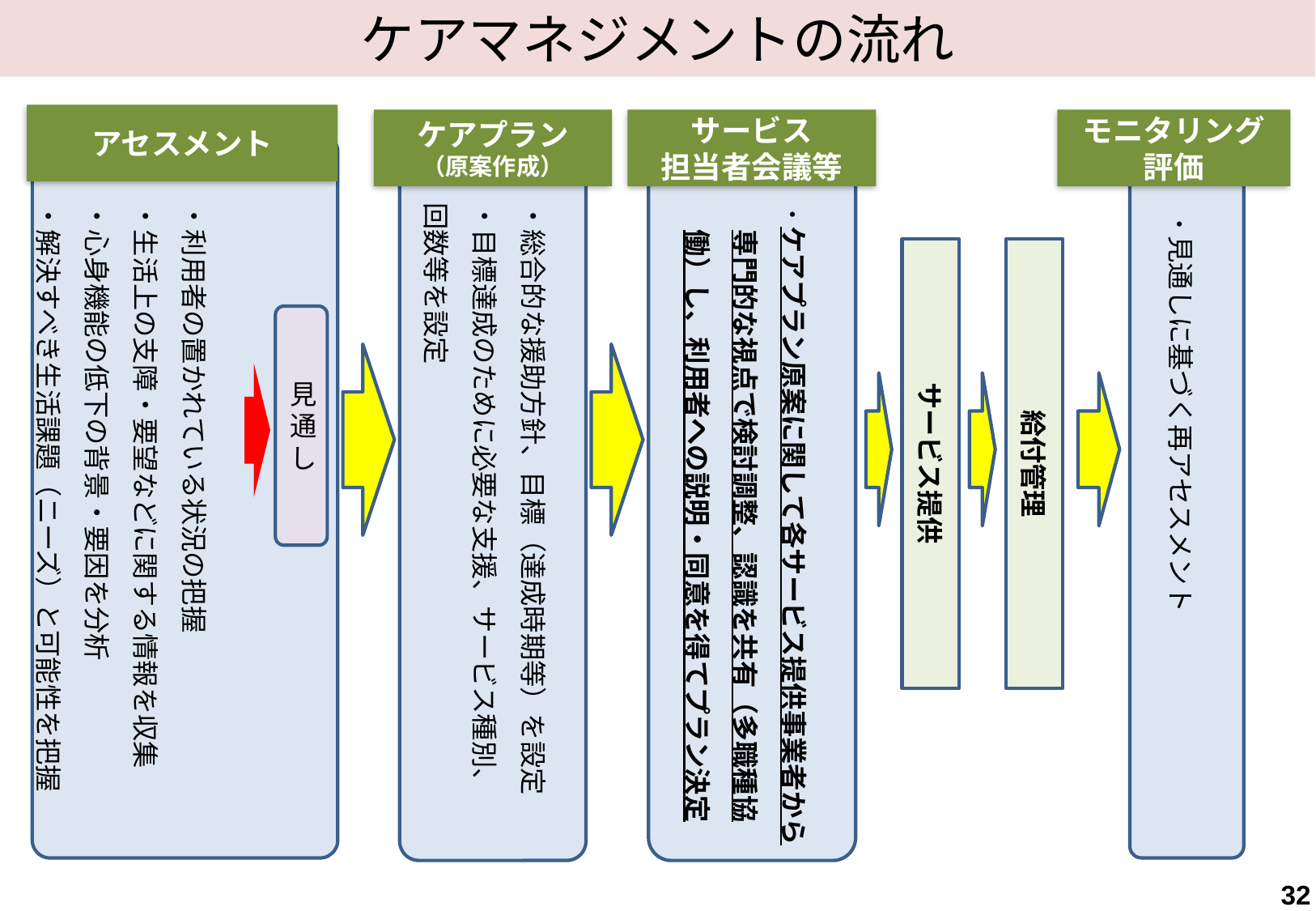

ケアマネジメントの流れ
アセスメント
ケアプラン
（原案作成）
サービス
担当者会議等
モニタリング
評価

・総合的な援助方針、目標（達成時期等）を設定
・目標達成のために必要な支援、サービス種別、回数等を設定
・利用者の置かれている状況の把握
・生活上の支障・要望などに関する情報を収集
・心身機能の低下の背景・要因を分析
・解決すべき生活課題（ニーズ）と可能性を把握
・ケアプラン原案に関して各サービス提供事業者から
　専門的な視点で検討調整、認識を共有（多職種協
　働）し、利用者への説明・同意を得てプラン決定
・見通しに基づく再アセスメント
サービス提供
給付管理
見通し

32